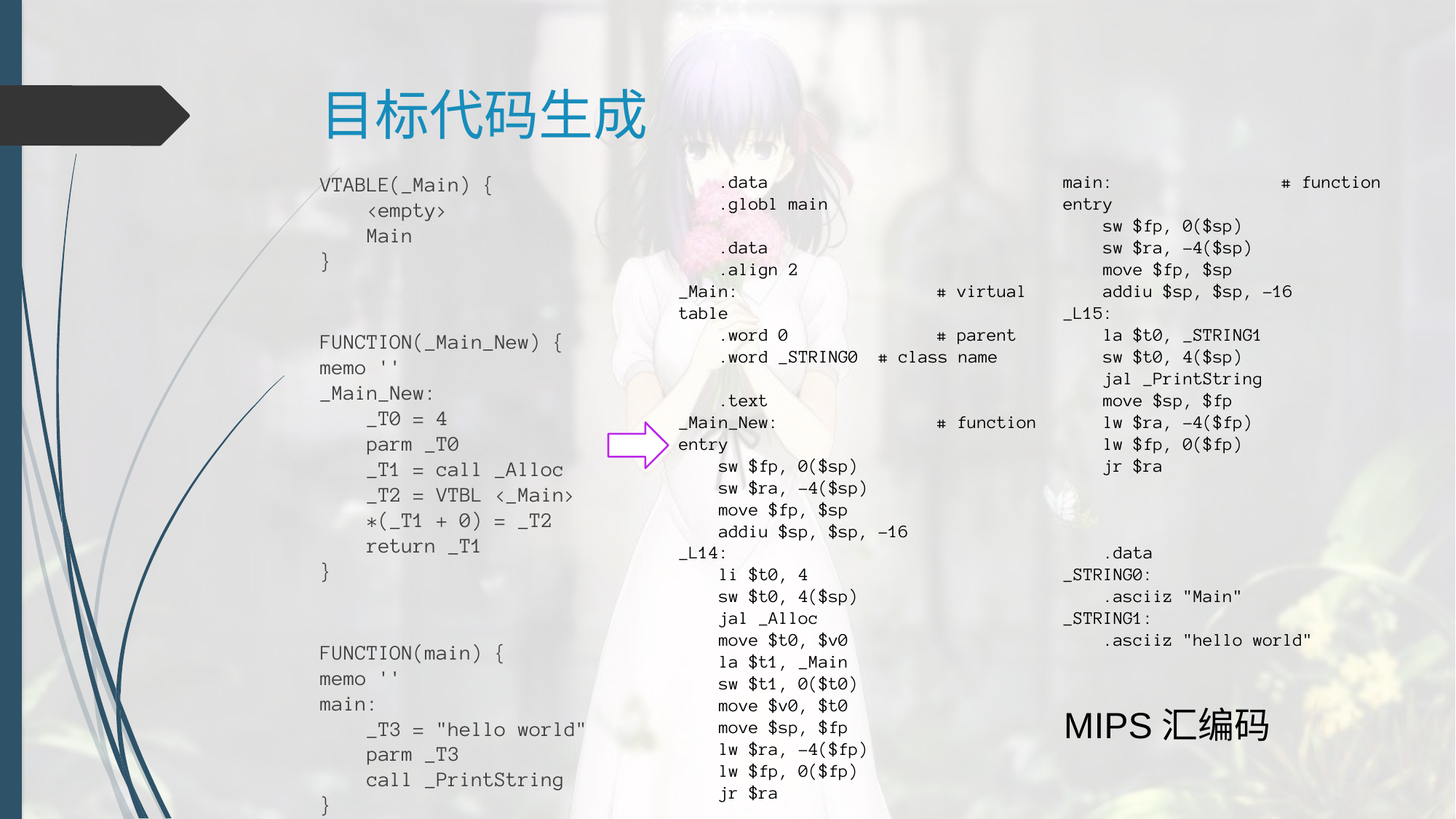

# 目标代码生成
VTABLE(_Main) {
    <empty>
    Main
}

FUNCTION(_Main_New) {
memo ''
_Main_New:
    _T0 = 4
    parm _T0
    _T1 = call _Alloc
    _T2 = VTBL <_Main>
    *(_T1 + 0) = _T2
    return _T1
}

FUNCTION(main) {
memo ''
main:
    _T3 = "hello world"
    parm _T3
    call _PrintString
}
    .data
    .globl main
    .data
    .align 2
_Main: 		    # virtual table
    .word 0 	    # parent
    .word _STRING0  # class name
    .text
_Main_New: 	    # function entry
    sw $fp, 0($sp)
    sw $ra, -4($sp)
    move $fp, $sp
    addiu $sp, $sp, -16
_L14:
    li $t0, 4
    sw $t0, 4($sp)
    jal _Alloc
    move $t0, $v0
    la $t1, _Main
    sw $t1, 0($t0)
    move $v0, $t0
    move $sp, $fp
    lw $ra, -4($fp)
    lw $fp, 0($fp)
    jr $ra
main: 		# function entry
    sw $fp, 0($sp)
    sw $ra, -4($sp)
    move $fp, $sp
    addiu $sp, $sp, -16
_L15:
    la $t0, _STRING1
    sw $t0, 4($sp)
    jal _PrintString
    move $sp, $fp
    lw $ra, -4($fp)
    lw $fp, 0($fp)
    jr $ra

    .data
_STRING0:
    .asciiz "Main"
_STRING1:
    .asciiz "hello world"

MIPS汇编码